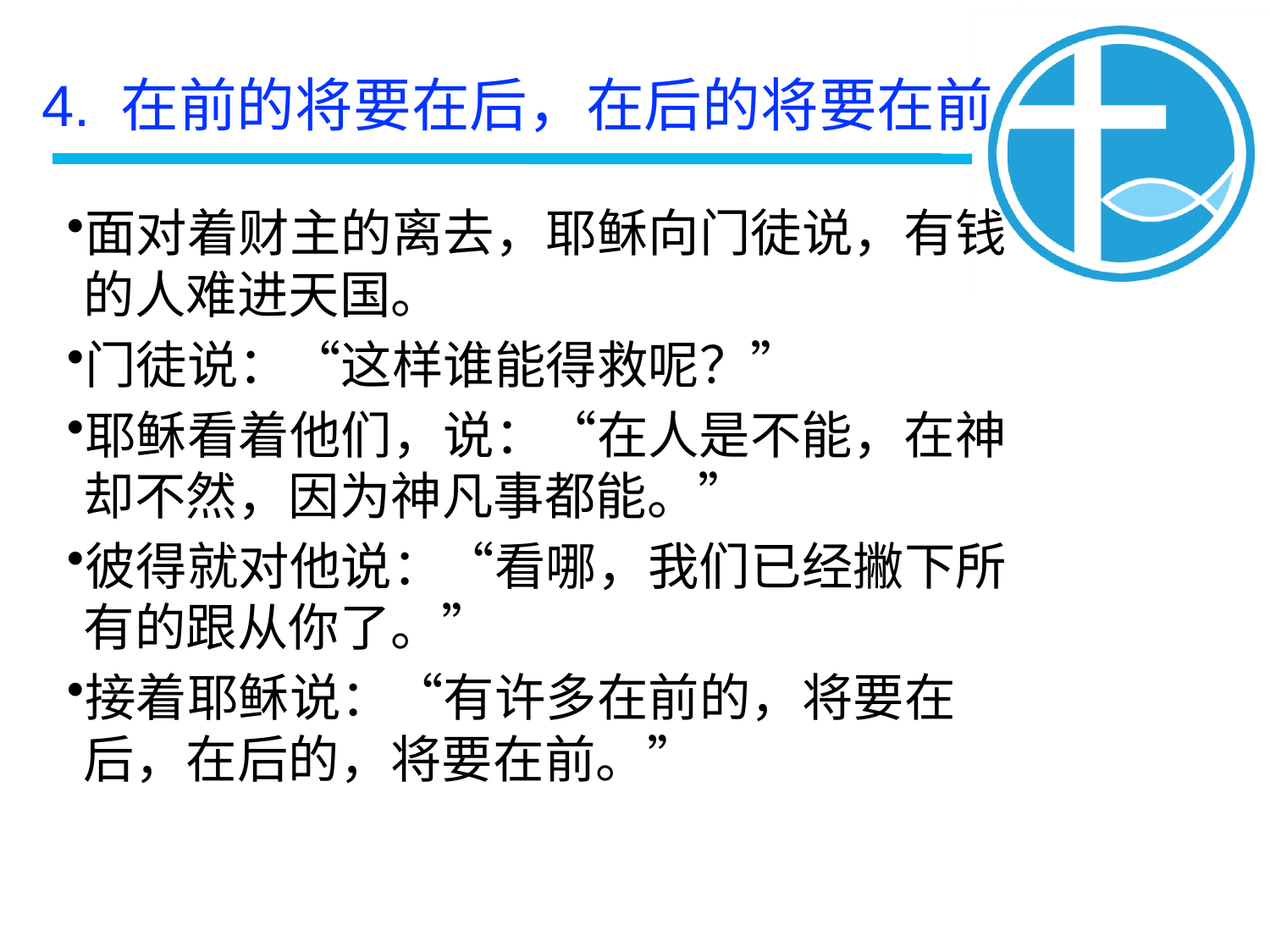

4. 在前的将要在后，在后的将要在前
面对着财主的离去，耶稣向门徒说，有钱的人难进天国。
门徒说：“这样谁能得救呢？”
耶稣看着他们，说：“在人是不能，在神却不然，因为神凡事都能。”
彼得就对他说：“看哪，我们已经撇下所有的跟从你了。”
接着耶稣说：“有许多在前的，将要在后，在后的，将要在前。”